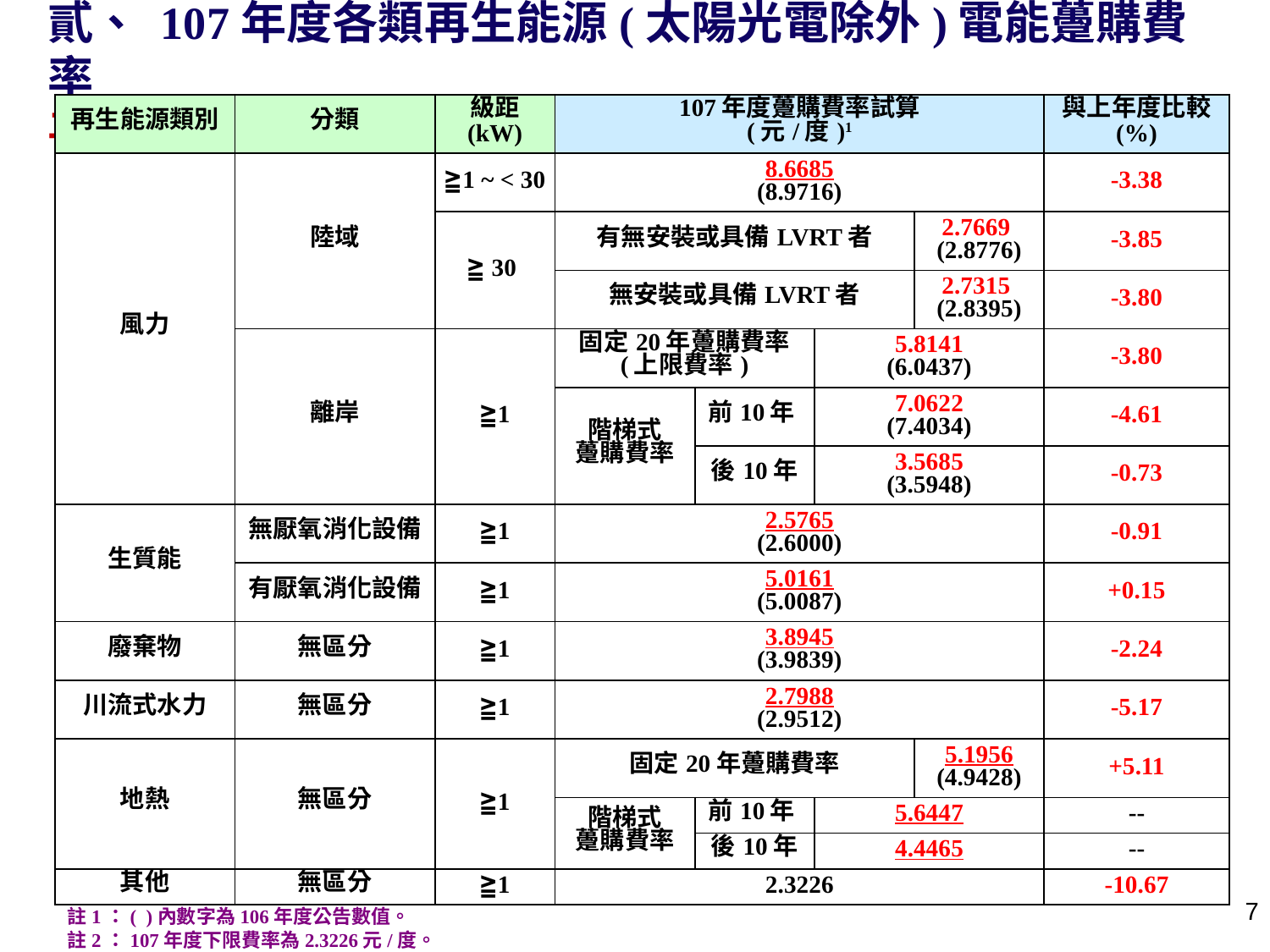

貳、 107年度各類再生能源(太陽光電除外)電能躉購費率
二、 107年度各類再生能源(太陽光電除外)電能躉購費率試算

| 再生能源類別 | 分類 | 級距 (kW) | 107年度躉購費率試算 (元/度)1 |  |  |  | 與上年度比較 (%) |
| --- | --- | --- | --- | --- | --- | --- | --- |
| 風力 | 陸域 | ≧1 ~ < 30 | 8.6685 (8.9716) |  |  |  | -3.38 |
|  |  | ≧ 30 | 有無安裝或具備LVRT者 |  |  | 2.7669 (2.8776) | -3.85 |
|  |  |  | 無安裝或具備LVRT者 |  |  | 2.7315 (2.8395) | -3.80 |
|  | 離岸 | ≧1 | 固定20年躉購費率 (上限費率) |  | 5.8141 (6.0437) |  | -3.80 |
|  |  |  | 階梯式 躉購費率 | 前10年 | 7.0622 (7.4034) |  | -4.61 |
|  |  |  |  | 後10年 | 3.5685 (3.5948) |  | -0.73 |
| 生質能 | 無厭氧消化設備 | ≧1 | 2.5765 (2.6000) |  |  |  | -0.91 |
|  | 有厭氧消化設備 | ≧1 | 5.0161 (5.0087) |  |  |  | +0.15 |
| 廢棄物 | 無區分 | ≧1 | 3.8945 (3.9839) |  |  |  | -2.24 |
| 川流式水力 | 無區分 | ≧1 | 2.7988 (2.9512) |  |  |  | -5.17 |
| 地熱 | 無區分 | ≧1 | 固定20年躉購費率 |  |  | 5.1956 (4.9428) | +5.11 |
|  |  |  | 階梯式 躉購費率 | 前10年 | 5.6447 |  | -- |
|  |  |  |  | 後10年 | 4.4465 |  | -- |
| 其他 | 無區分 | ≧1 | 2.3226 |  |  |  | -10.67 |
7
註1：(  )內數字為106年度公告數值。
註2：107年度下限費率為2.3226元/度。